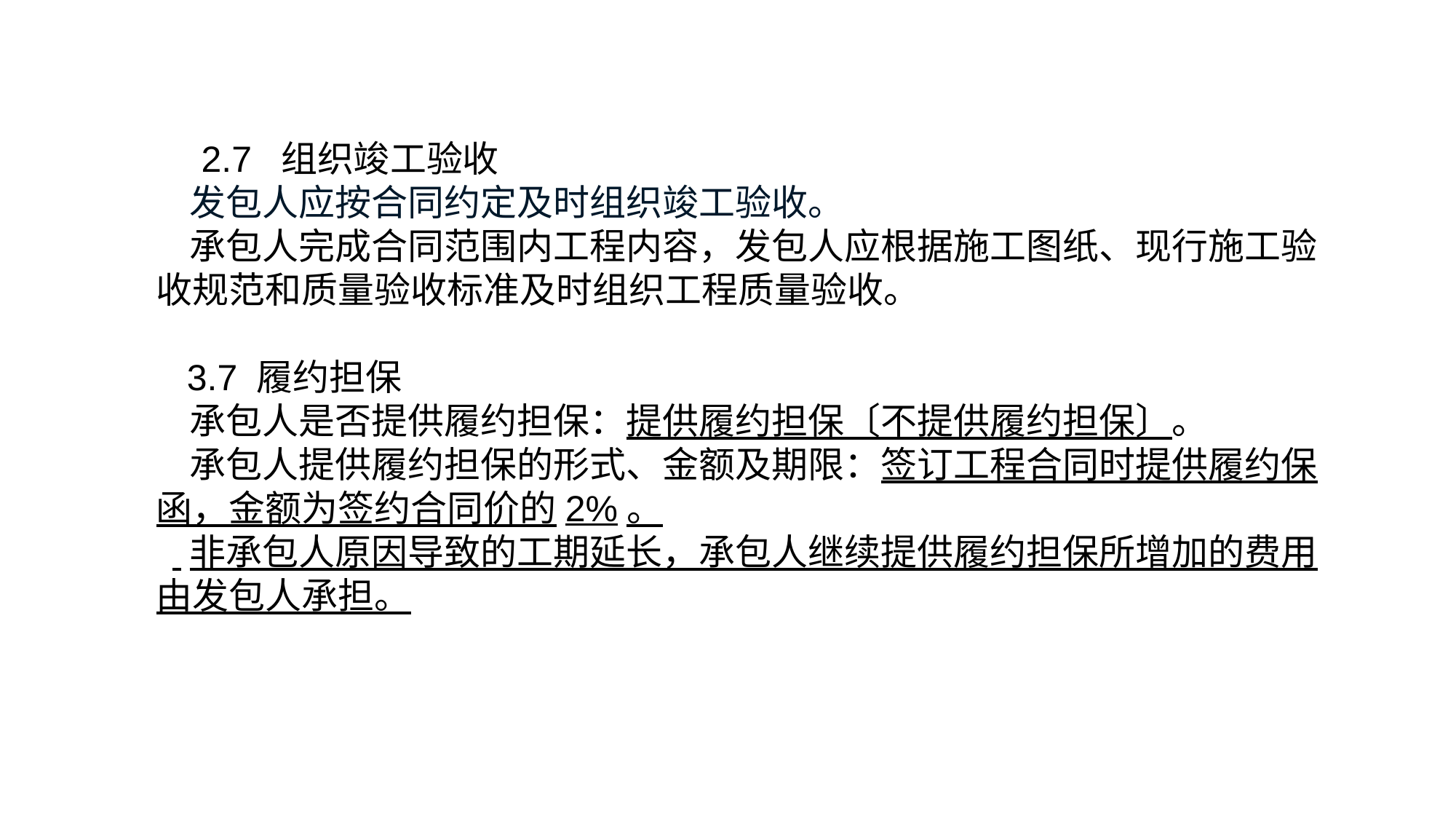

2.7  组织竣工验收
   发包人应按合同约定及时组织竣工验收。
   承包人完成合同范围内工程内容，发包人应根据施工图纸、现行施工验收规范和质量验收标准及时组织工程质量验收。

   3.7 履约担保
   承包人是否提供履约担保：提供履约担保〔不提供履约担保〕。
   承包人提供履约担保的形式、金额及期限：签订工程合同时提供履约保函，金额为签约合同价的2%。
   非承包人原因导致的工期延长，承包人继续提供履约担保所增加的费用由发包人承担。